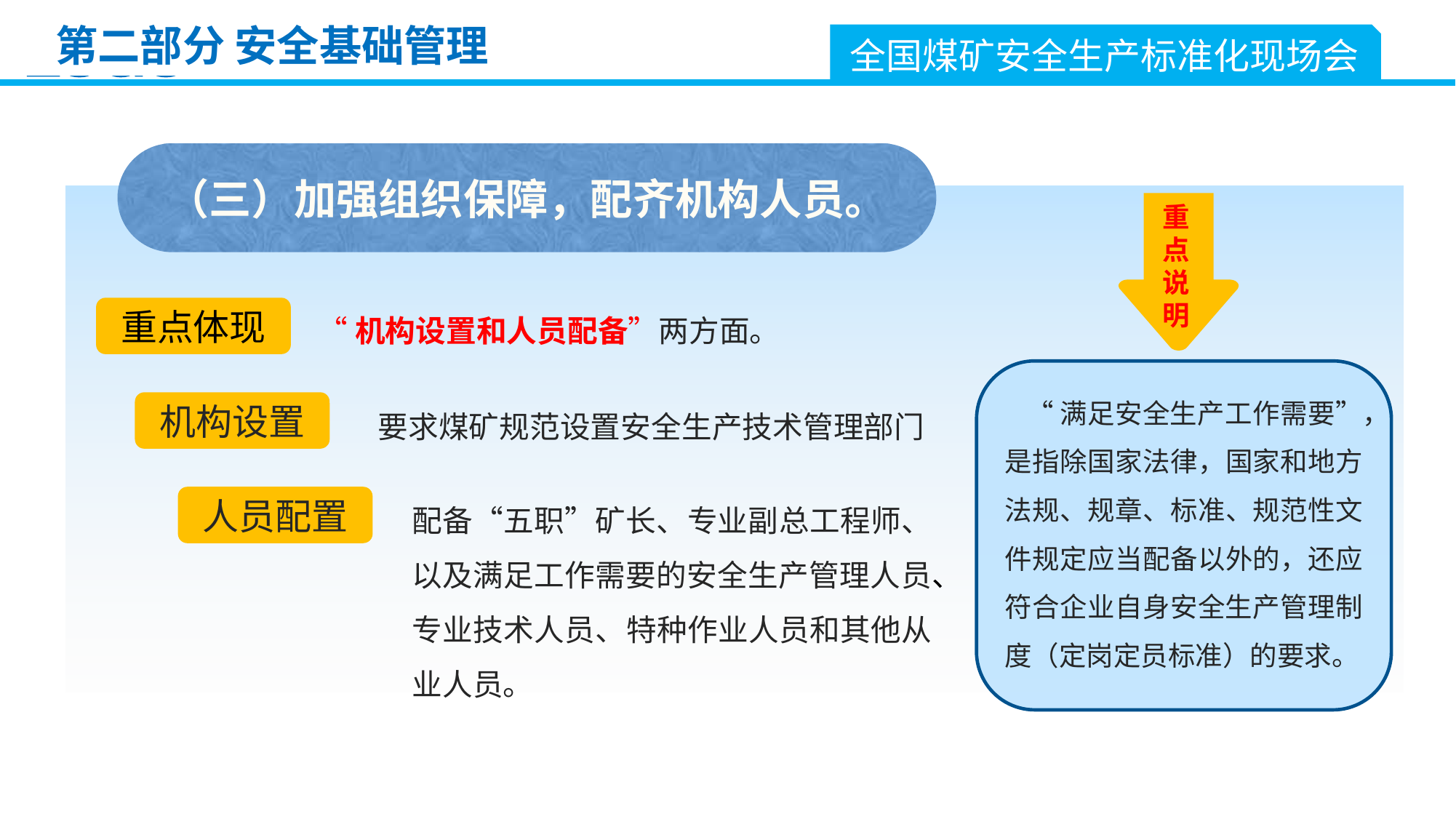

第二部分 安全基础管理

全国煤矿安全生产标准化现场会
（三）加强组织保障，配齐机构人员。

“机构设置和人员配备”两方面。

重点说明
重点体现

   “满足安全生产工作需要”，是指除国家法律，国家和地方法规、规章、标准、规范性文件规定应当配备以外的，还应符合企业自身安全生产管理制度（定岗定员标准）的要求。
机构设置
要求煤矿规范设置安全生产技术管理部门
配备“五职”矿长、专业副总工程师、以及满足工作需要的安全生产管理人员、专业技术人员、特种作业人员和其他从业人员。
人员配置